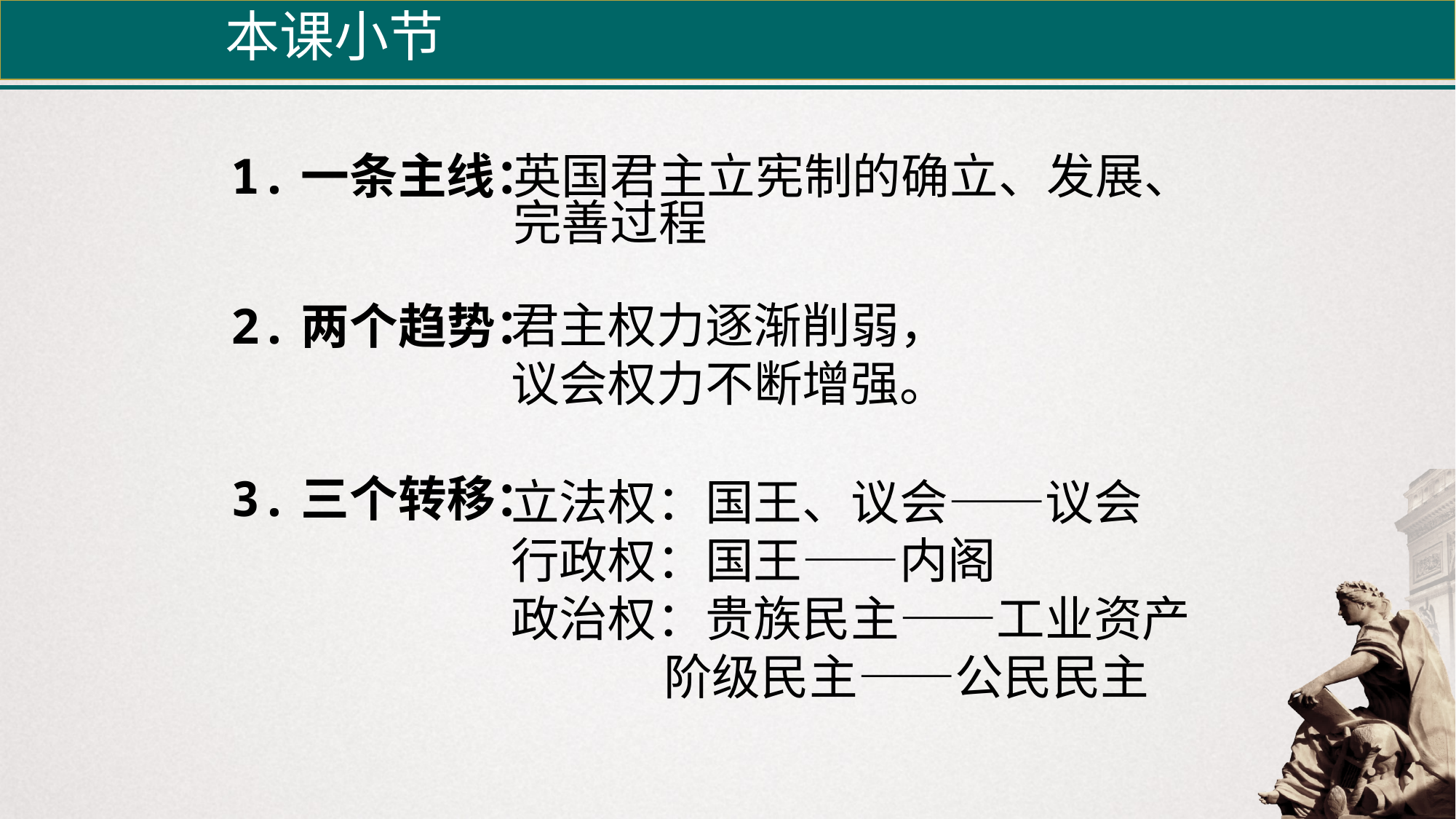

本课小节
1.一条主线：
英国君主立宪制的确立、发展、完善过程
2.两个趋势：
君主权力逐渐削弱，
议会权力不断增强。
3.三个转移：
立法权：国王、议会——议会
行政权：国王——内阁
政治权：贵族民主——工业资产
              阶级民主——公民民主